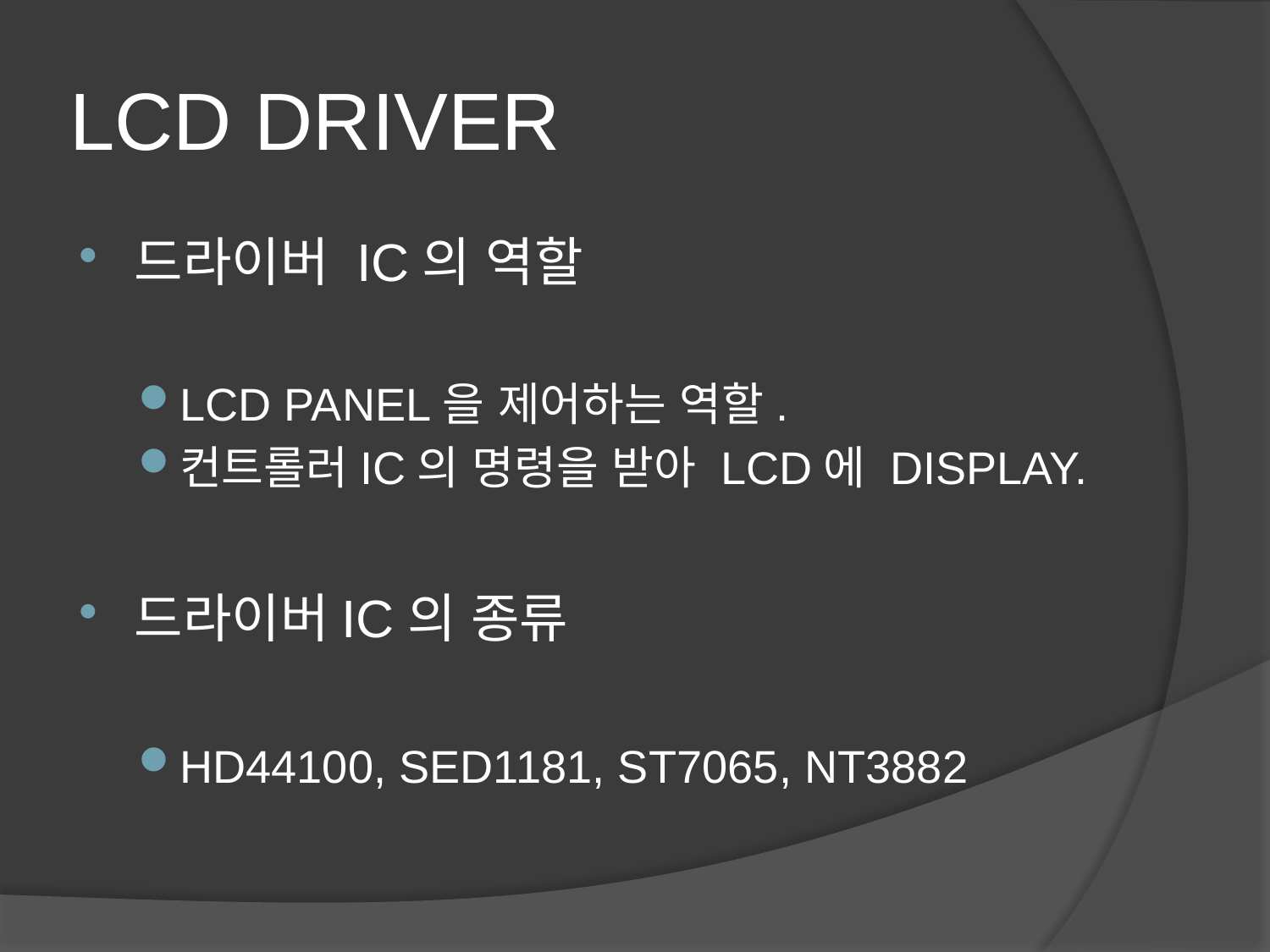

# LCD DRIVER
드라이버 IC의 역할

LCD PANEL을 제어하는 역할.
컨트롤러IC의 명령을 받아 LCD에 DISPLAY.

드라이버IC의 종류

HD44100, SED1181, ST7065, NT3882